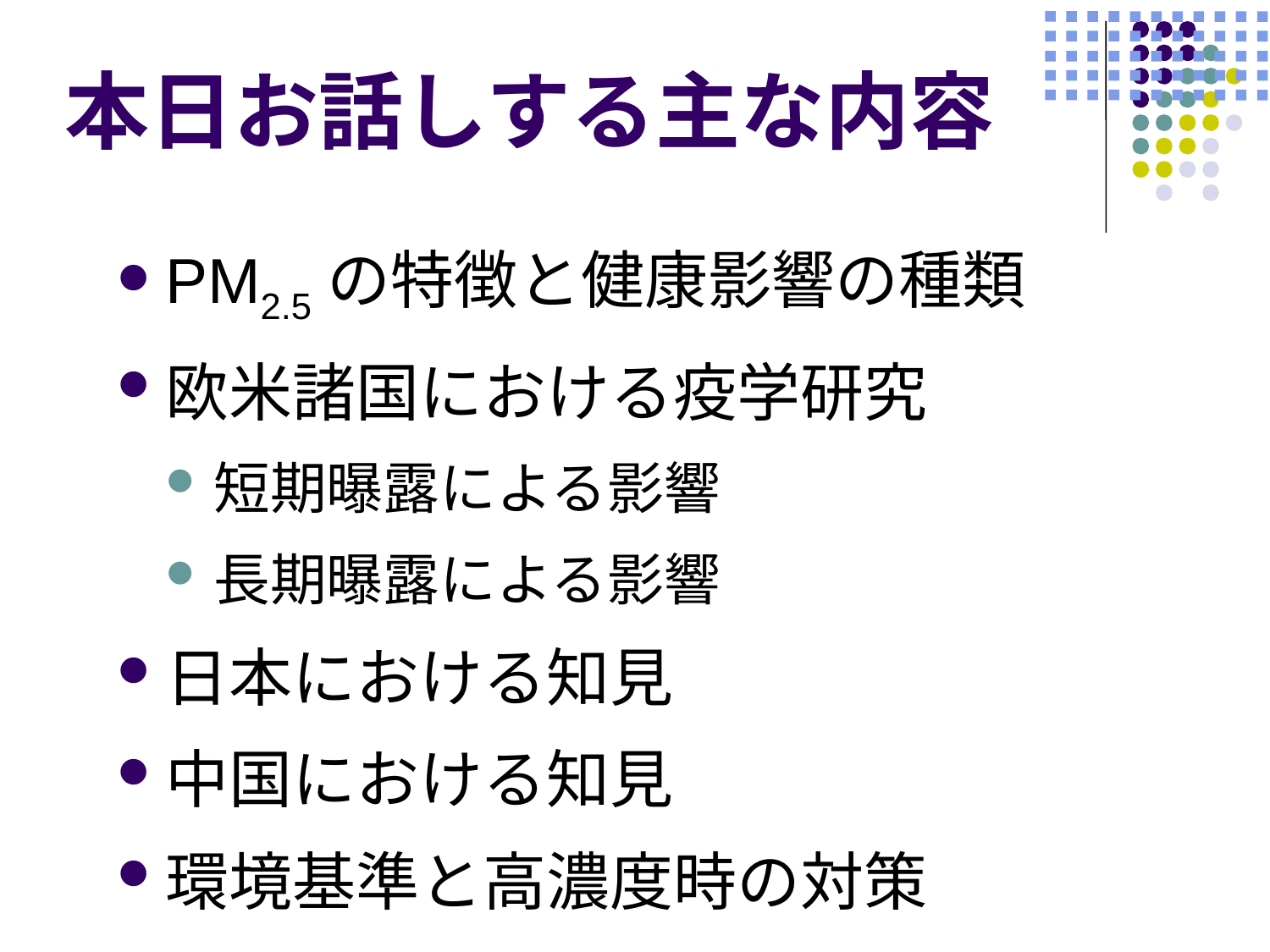

# 本日お話しする主な内容
PM2.5の特徴と健康影響の種類
欧米諸国における疫学研究
短期曝露による影響
長期曝露による影響
日本における知見
中国における知見
環境基準と高濃度時の対策